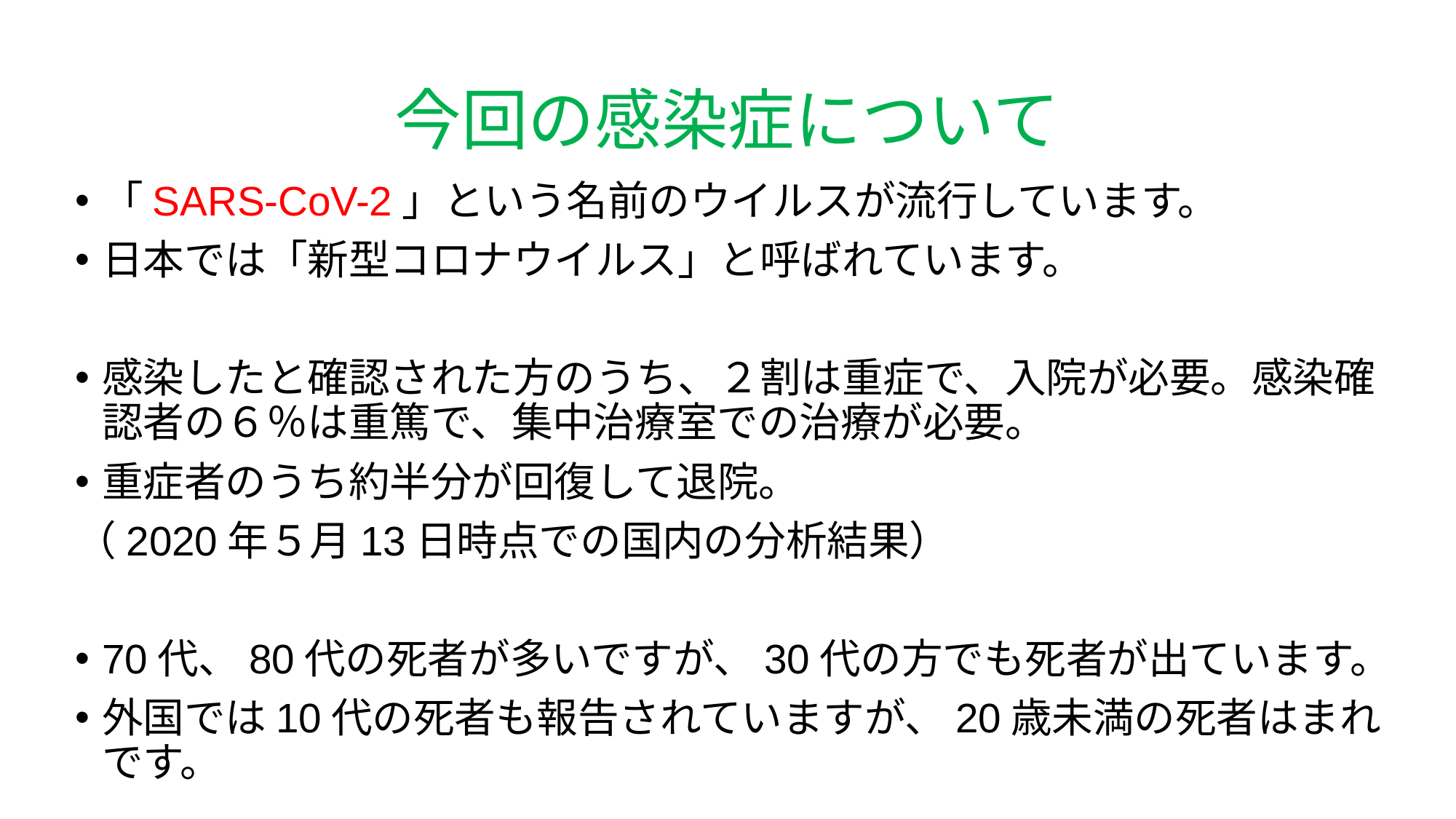

# 今回の感染症について
「SARS-CoV-2」という名前のウイルスが流行しています。
日本では「新型コロナウイルス」と呼ばれています。

感染したと確認された方のうち、２割は重症で、入院が必要。感染確認者の６％は重篤で、集中治療室での治療が必要。
重症者のうち約半分が回復して退院。
（2020年５月13日時点での国内の分析結果）

70代、80代の死者が多いですが、30代の方でも死者が出ています。
外国では10代の死者も報告されていますが、20歳未満の死者はまれです。